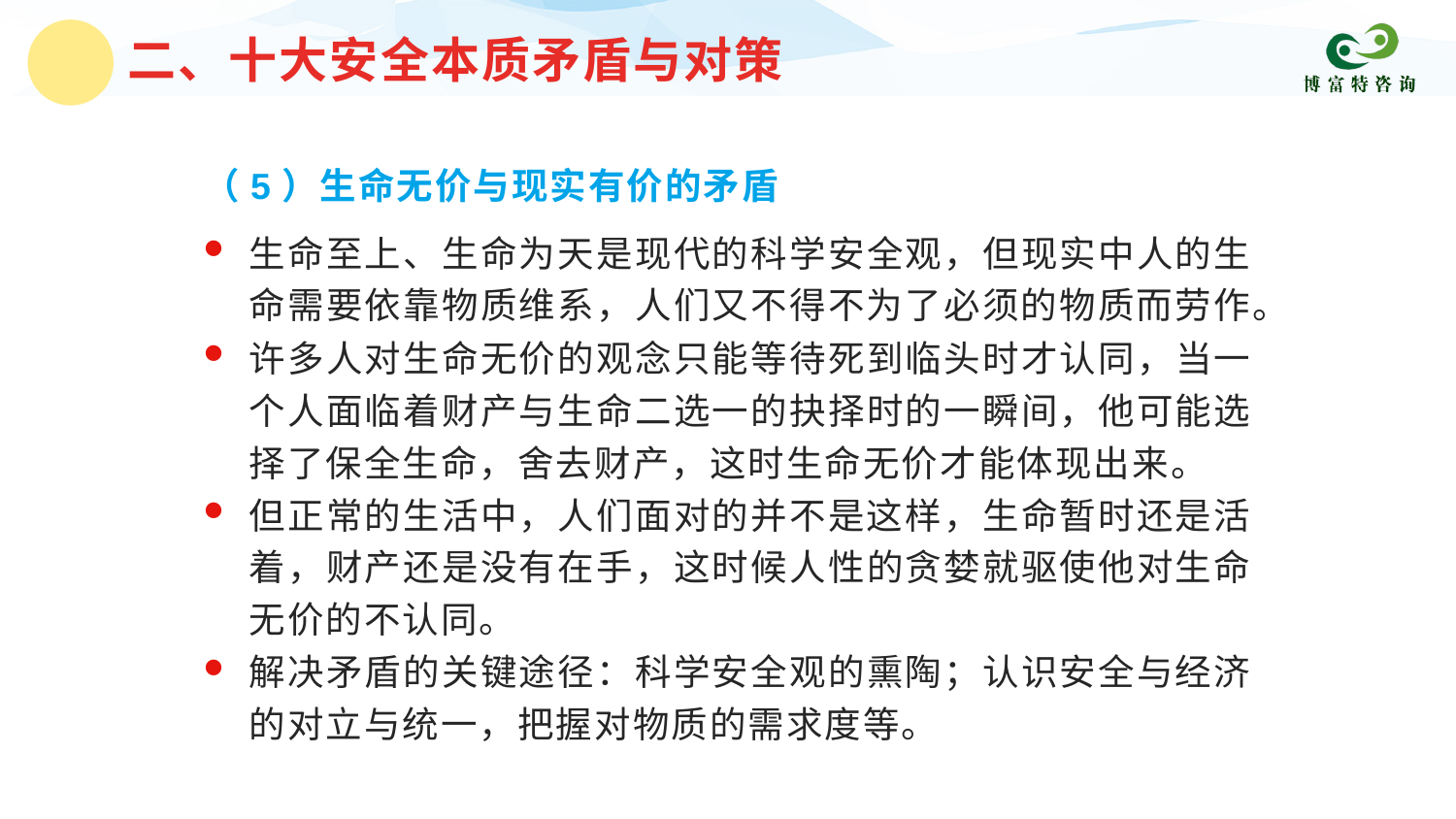

二、十大安全本质矛盾与对策
（5）生命无价与现实有价的矛盾
生命至上、生命为天是现代的科学安全观，但现实中人的生命需要依靠物质维系，人们又不得不为了必须的物质而劳作。
许多人对生命无价的观念只能等待死到临头时才认同，当一个人面临着财产与生命二选一的抉择时的一瞬间，他可能选择了保全生命，舍去财产，这时生命无价才能体现出来。
但正常的生活中，人们面对的并不是这样，生命暂时还是活着，财产还是没有在手，这时候人性的贪婪就驱使他对生命无价的不认同。
解决矛盾的关键途径：科学安全观的熏陶；认识安全与经济的对立与统一，把握对物质的需求度等。